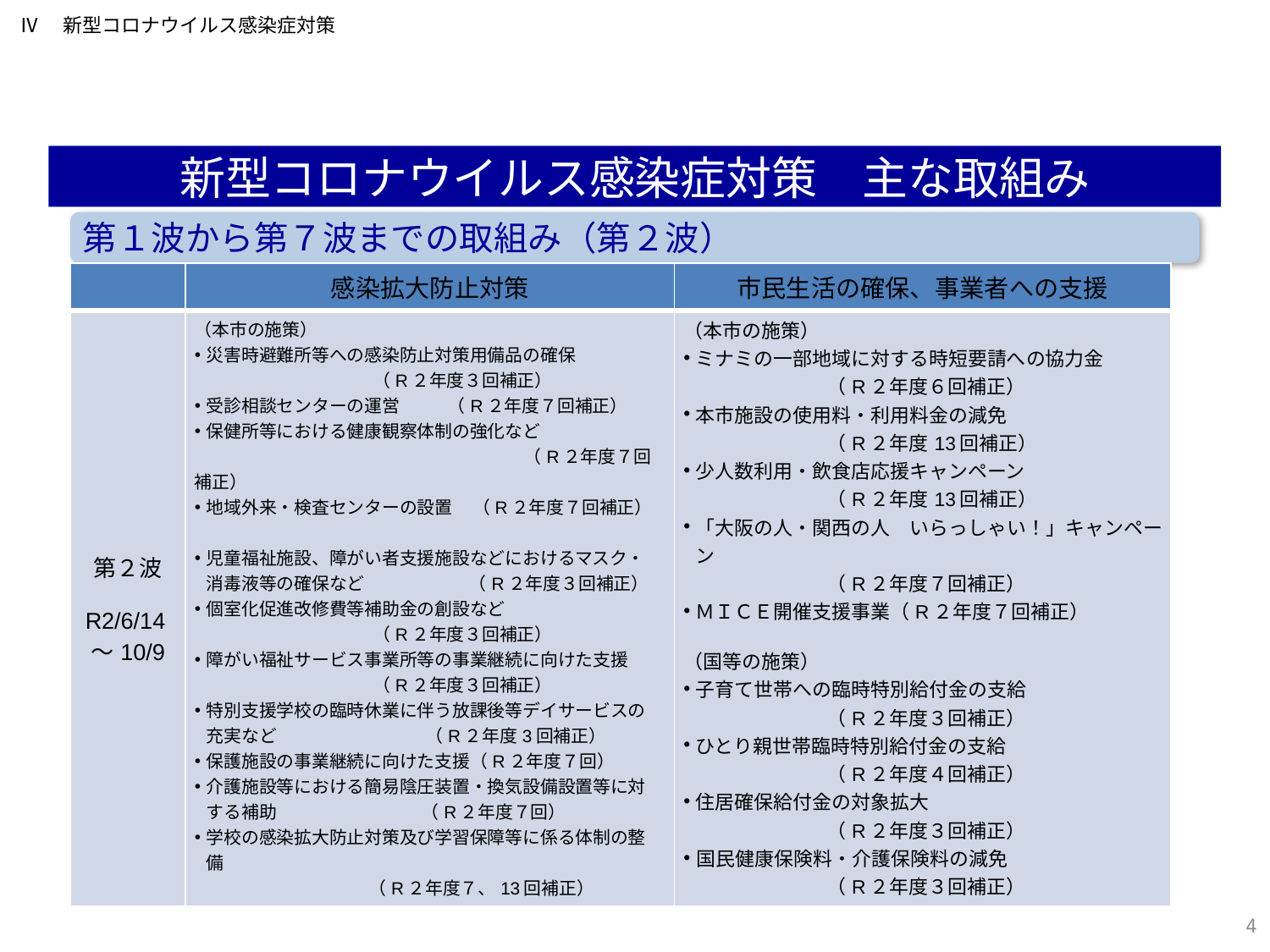

Ⅳ　新型コロナウイルス感染症対策
新型コロナウイルス感染症対策　主な取組み
第１波から第７波までの取組み（第２波）
|  | 感染拡大防止対策 | 市民生活の確保、事業者への支援 |
| --- | --- | --- |
| 第２波 R2/6/14～10/9 | （本市の施策） 災害時避難所等への感染防止対策用備品の確保 （R２年度３回補正） 受診相談センターの運営 （R２年度７回補正） 保健所等における健康観察体制の強化など 　　　　　　　　　　　　　　　　 （R２年度７回補正） 地域外来・検査センターの設置 （R２年度７回補正）　 児童福祉施設、障がい者支援施設などにおけるマスク・消毒液等の確保など （R２年度３回補正） 個室化促進改修費等補助金の創設など （R２年度３回補正） 障がい福祉サービス事業所等の事業継続に向けた支援 （R２年度３回補正） 特別支援学校の臨時休業に伴う放課後等デイサービスの充実など （R２年度3回補正） 保護施設の事業継続に向けた支援（R２年度７回） 介護施設等における簡易陰圧装置・換気設備設置等に対する補助 （R２年度７回） 学校の感染拡大防止対策及び学習保障等に係る体制の整備 （R２年度７、13回補正） | （本市の施策） ミナミの一部地域に対する時短要請への協力金 （R２年度６回補正） 本市施設の使用料・利用料金の減免 （R２年度13回補正） 少人数利用・飲食店応援キャンペーン （R２年度13回補正） 「大阪の人・関西の人　いらっしゃい！」キャンペーン （R２年度７回補正） ＭＩＣＥ開催支援事業（R２年度７回補正） （国等の施策） 子育て世帯への臨時特別給付金の支給 （R２年度３回補正） ひとり親世帯臨時特別給付金の支給 （R２年度４回補正） 住居確保給付金の対象拡大 （R２年度３回補正） 国民健康保険料・介護保険料の減免 （R２年度３回補正） |
4